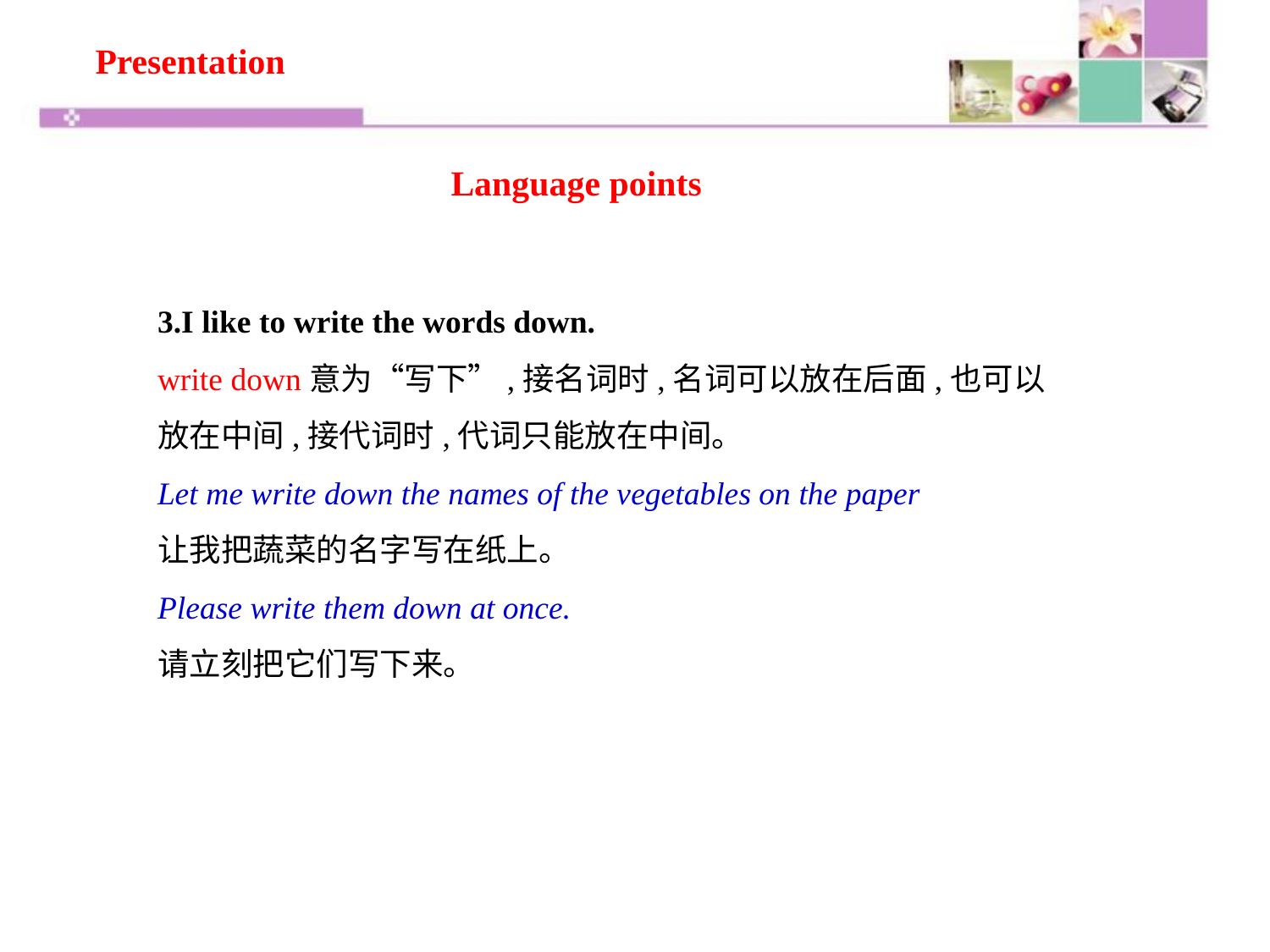

Presentation
Language points
3.I like to write the words down.
write down意为“写下”,接名词时,名词可以放在后面,也可以放在中间,接代词时,代词只能放在中间。
Let me write down the names of the vegetables on the paper
让我把蔬菜的名字写在纸上。
Please write them down at once.
请立刻把它们写下来。